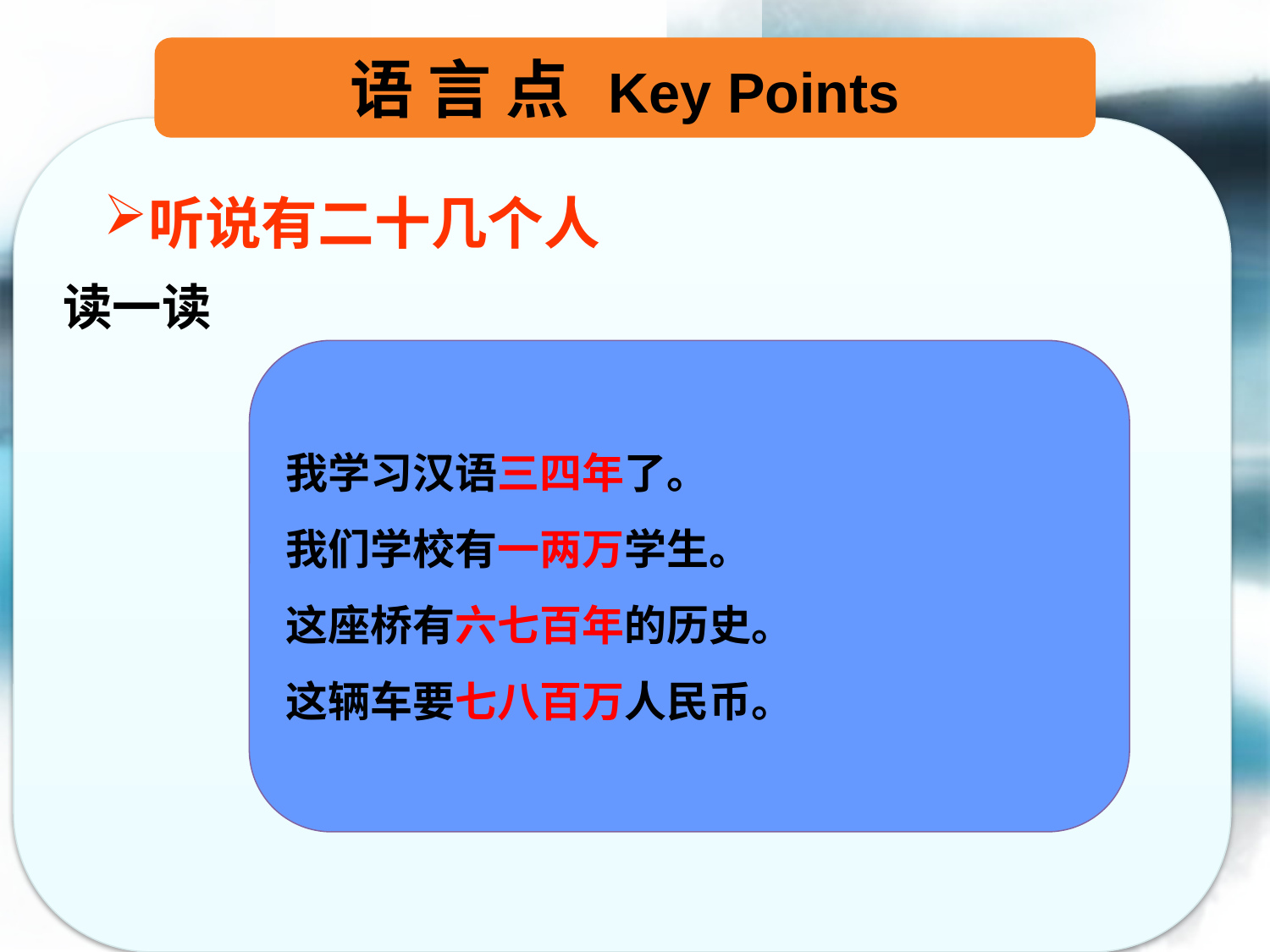

语 言 点  Key Points

听说有二十几个人
读一读

我学习汉语三四年了。
我们学校有一两万学生。
这座桥有六七百年的历史。
这辆车要七八百万人民币。